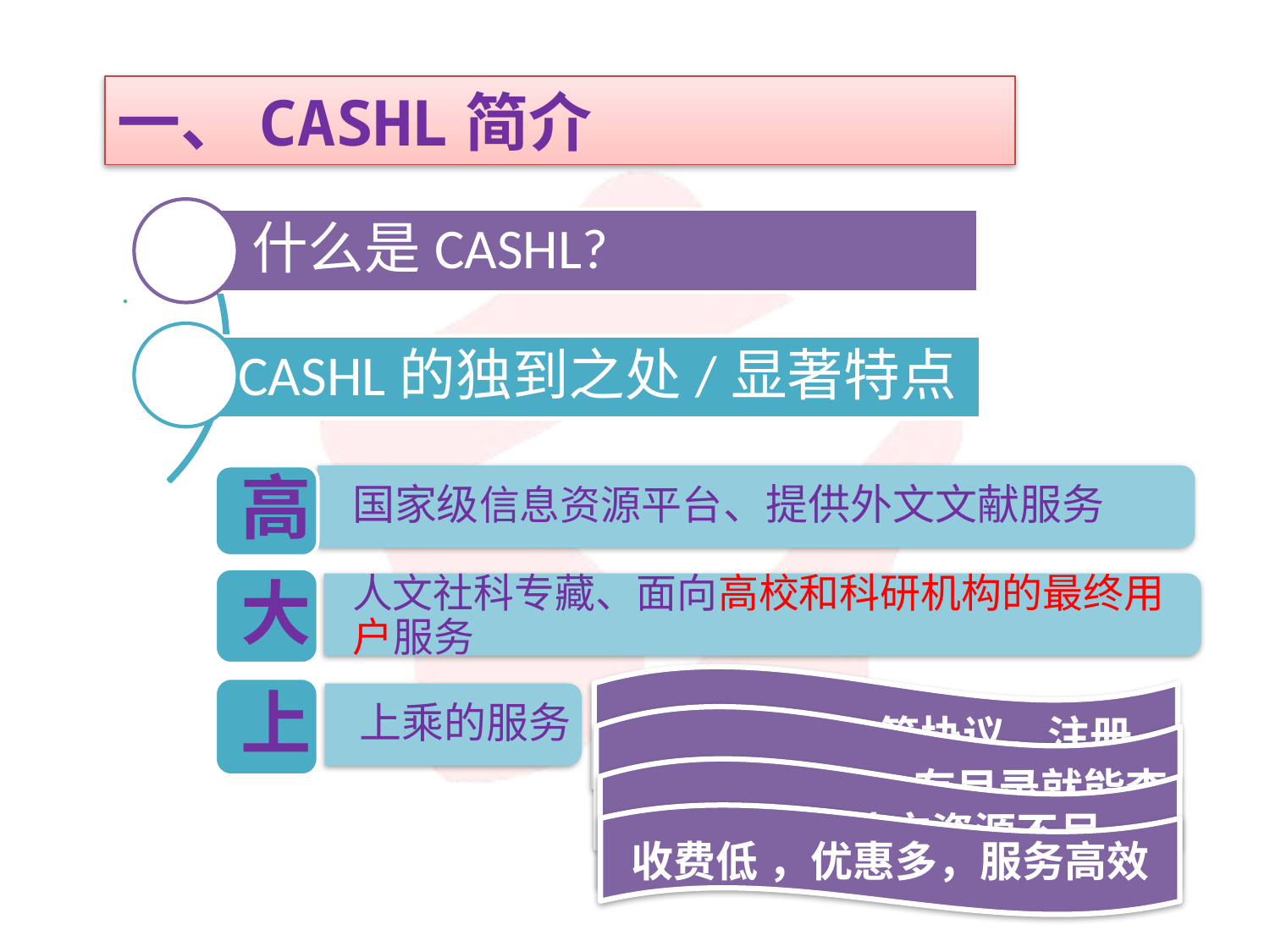

一、CASHL简介

什么是CASHL?

CASHL的独到之处/显著特点
国家级信息资源平台、提供外文文献服务
高
大

人文社科专藏、面向高校和科研机构的最终用户服务

加入无门槛，签协议，注册
上

上乘的服务

全文保障率高，有目录就能查到全文
代查代检补充资源不足
收费低 ，优惠多，服务高效